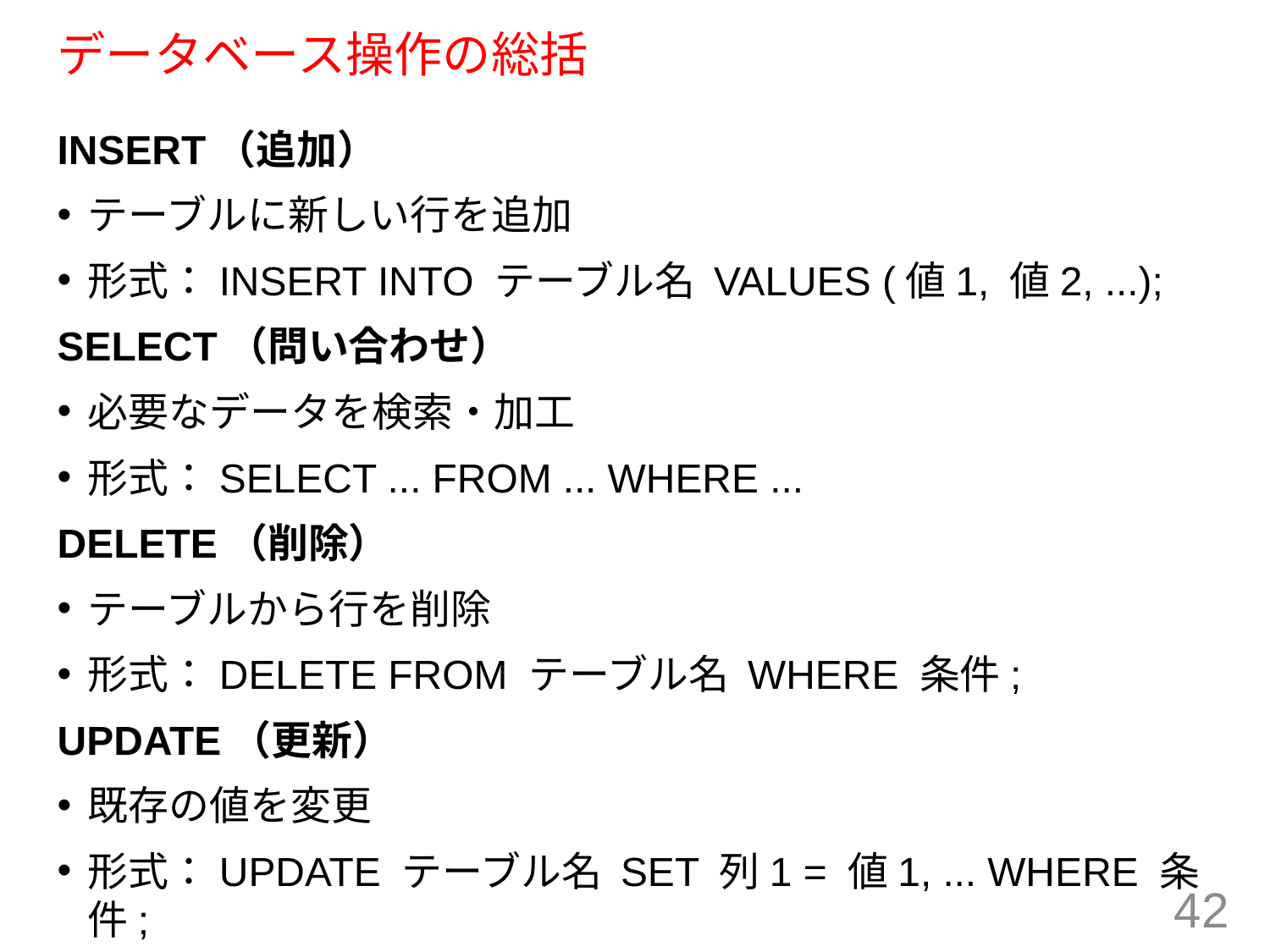

# データベース操作の総括
INSERT（追加）
テーブルに新しい行を追加
形式：INSERT INTO テーブル名 VALUES (値1, 値2, ...);
SELECT（問い合わせ）
必要なデータを検索・加工
形式：SELECT ... FROM ... WHERE ...
DELETE（削除）
テーブルから行を削除
形式：DELETE FROM テーブル名 WHERE 条件;
UPDATE（更新）
既存の値を変更
形式：UPDATE テーブル名 SET 列1 = 値1, ... WHERE 条件;

42